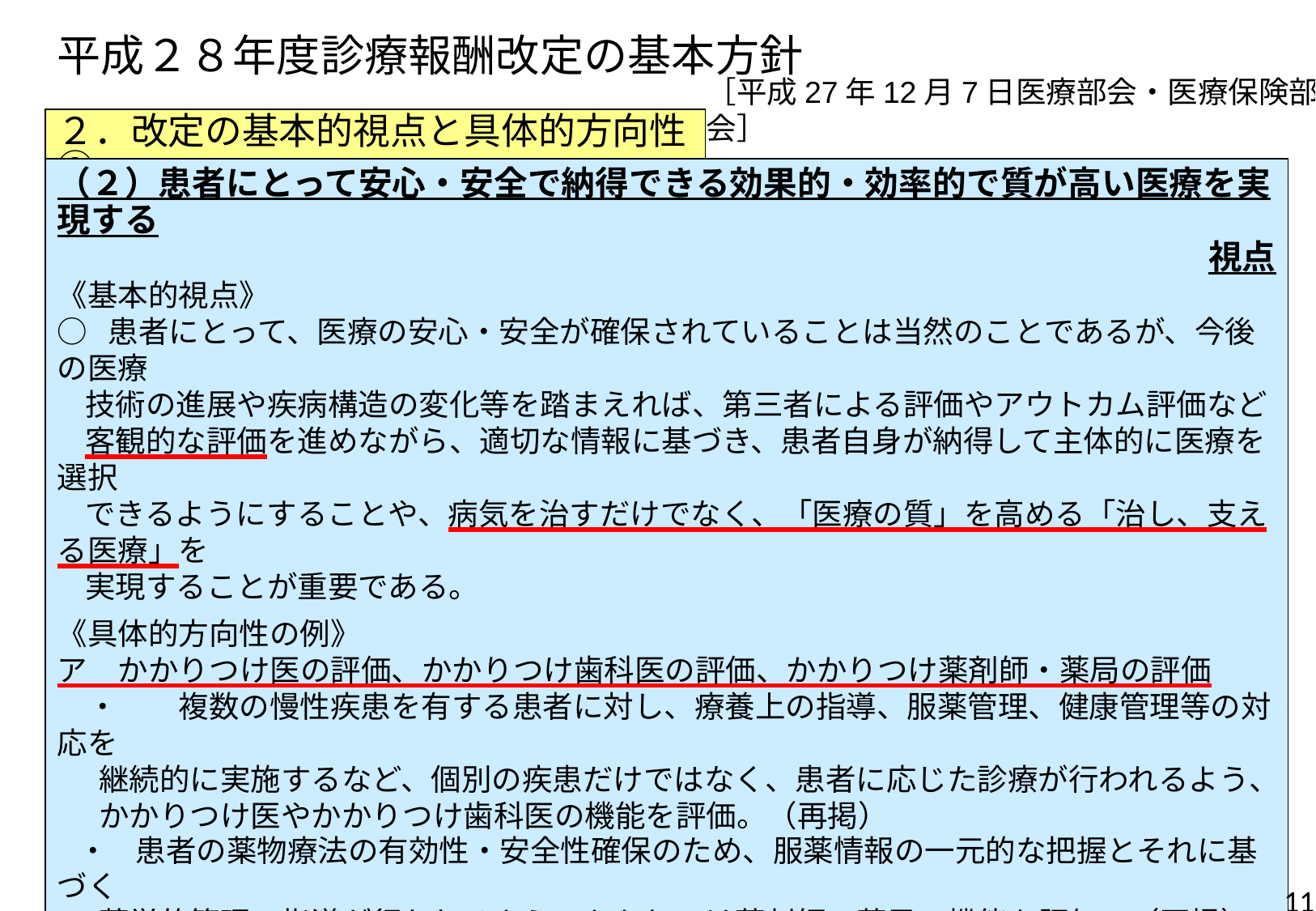

# 平成２８年度診療報酬改定の基本方針
［平成27年12月7日医療部会・医療保険部会］
２．改定の基本的視点と具体的方向性③
（２）患者にとって安心・安全で納得できる効果的・効率的で質が高い医療を実現する
視点
《基本的視点》
○  患者にとって、医療の安心・安全が確保されていることは当然のことであるが、今後の医療
   技術の進展や疾病構造の変化等を踏まえれば、第三者による評価やアウトカム評価など
   客観的な評価を進めながら、適切な情報に基づき、患者自身が納得して主体的に医療を選択
   できるようにすることや、病気を治すだけでなく、「医療の質」を高める「治し、支える医療」を
   実現することが重要である。
《具体的方向性の例》
ア　かかりつけ医の評価、かかりつけ歯科医の評価、かかりつけ薬剤師・薬局の評価
　・　　複数の慢性疾患を有する患者に対し、療養上の指導、服薬管理、健康管理等の対応を
     継続的に実施するなど、個別の疾患だけではなく、患者に応じた診療が行われるよう、
     かかりつけ医やかかりつけ歯科医の機能を評価。（再掲）
  ・    患者の薬物療法の有効性・安全性確保のため、服薬情報の一元的な把握とそれに基づく
     薬学的管理・指導が行われるよう、かかりつけ薬剤師・薬局の機能を評価。（再掲）
イ　情報通信技術（ＩＣＴ）を活用した医療連携や医療に関するデータの収集・利活用の推進
  ・　　情報通信技術（ＩＣＴ）が一層進歩する中で、患者や医療関係者の視点に立って、ＩＣＴを
     活用した医療連携による医療サービスの向上の評価を進めるとともに、医療に関するデータ
     の収集・利活用を推進することで、実態やエビデンスに基づく評価を推進。
11